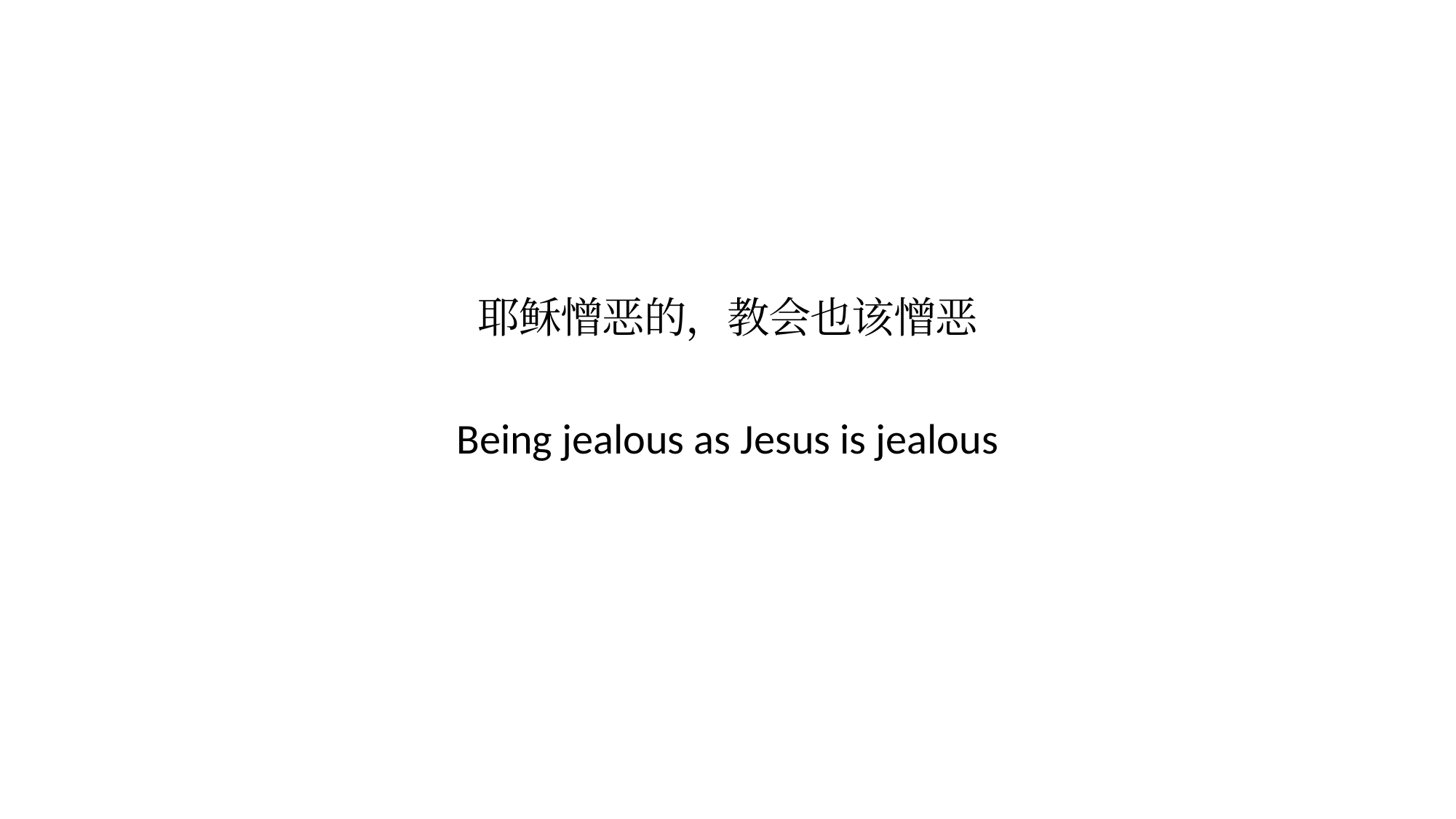

# 耶稣憎恶的，教会也该憎恶 Being jealous as Jesus is jealous